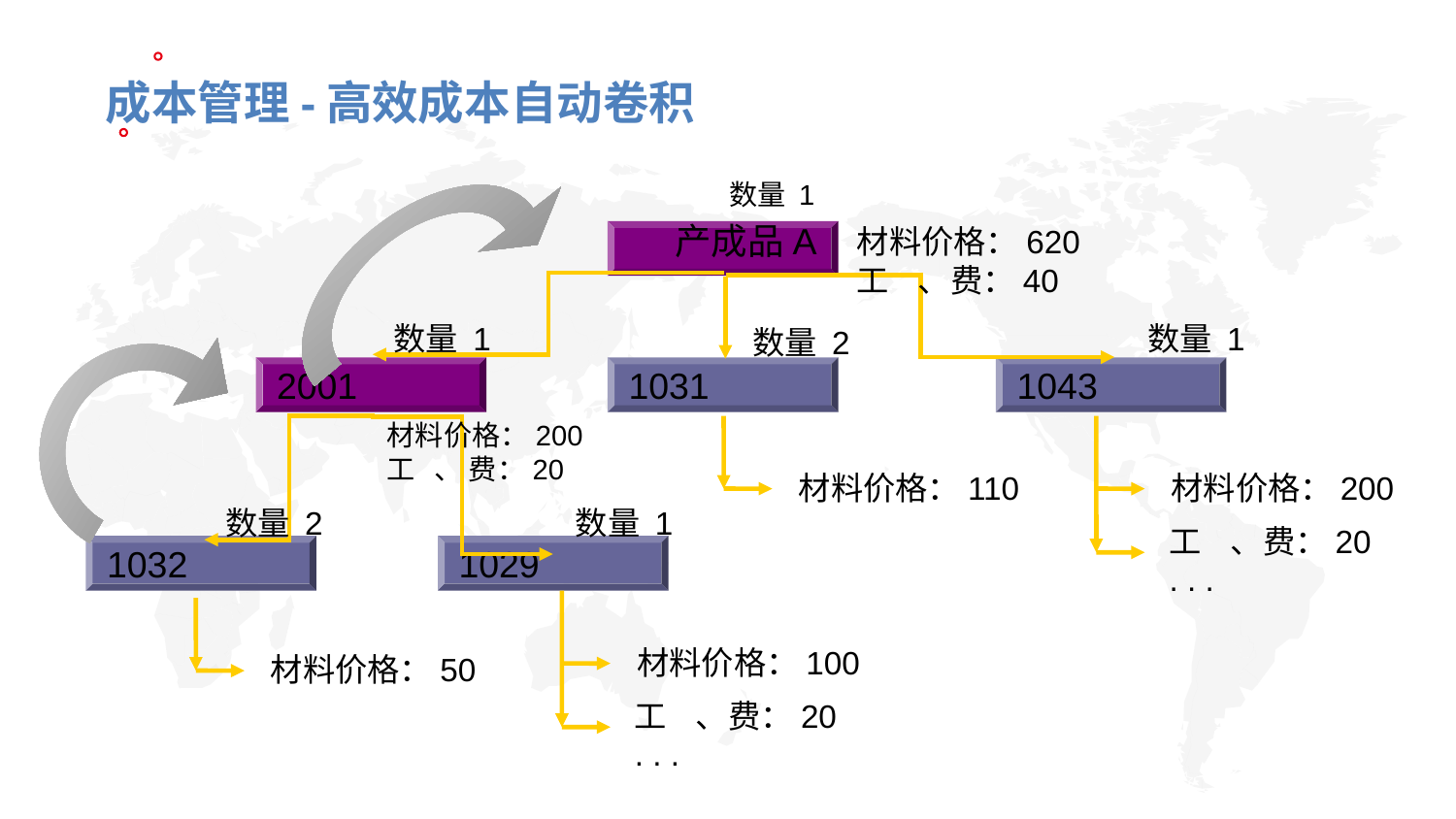

成本管理-高效成本自动卷积
数量 1

 产成品A
1031
1043
1032
1029
2001
材料价格：620
工    、费：40
数量 1
数量 1
数量 2

材料价格：200
工   、 费：20
数量 2
数量 1

材料价格：110

材料价格：200

工    、费：20
. . .

材料价格：100

工    、费：20
. . .

材料价格：50